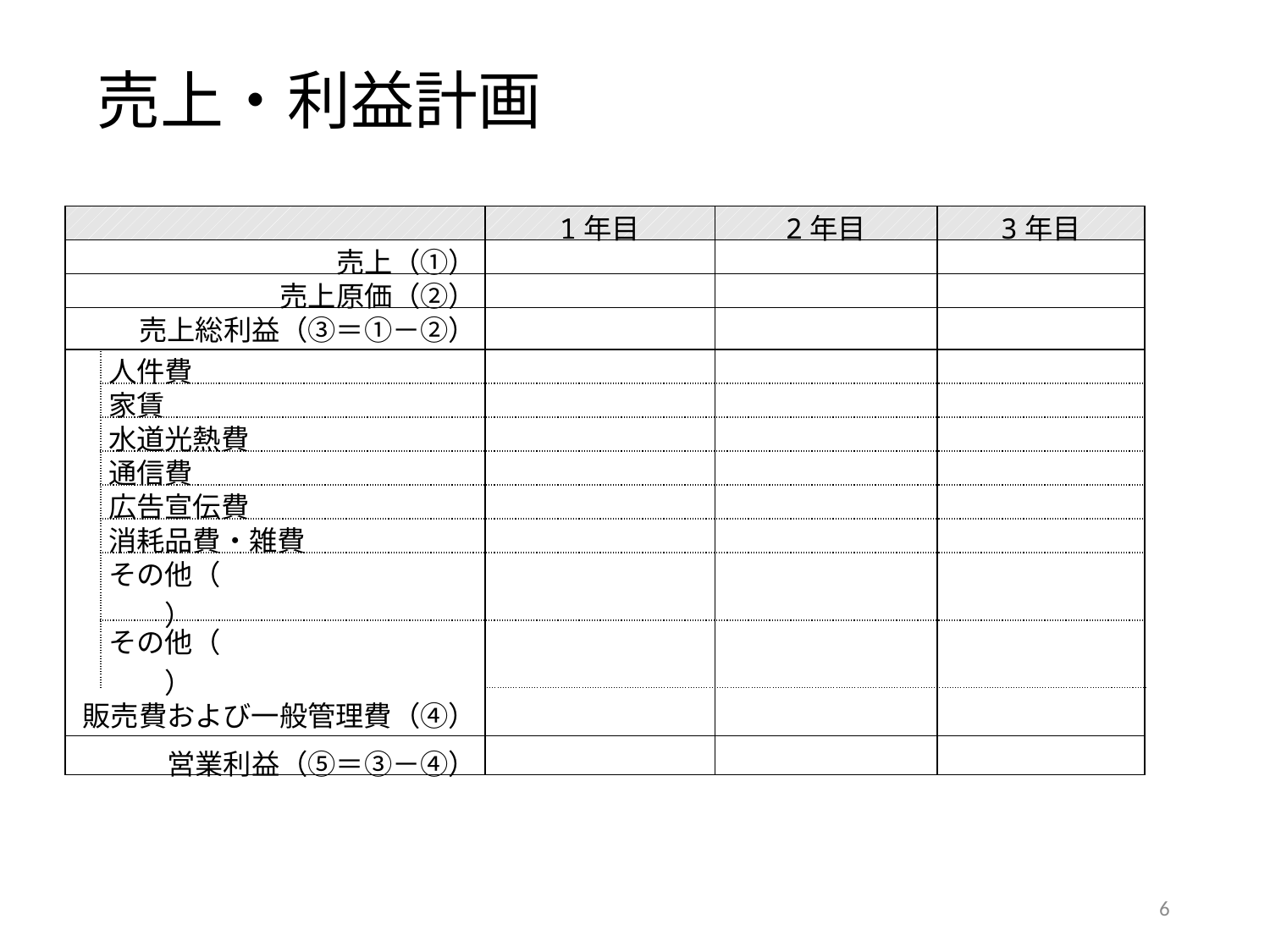

売上・利益計画
|  |  | 1年目 | 2年目 | 3年目 |
| --- | --- | --- | --- | --- |
| 売上（①） |  |  |  |  |
| 売上原価（②） |  |  |  |  |
| 売上総利益（③＝①－②） |  |  |  |  |
|  | 人件費 |  |  |  |
|  | 家賃 |  |  |  |
|  | 水道光熱費 |  |  |  |
|  | 通信費 |  |  |  |
|  | 広告宣伝費 |  |  |  |
|  | 消耗品費・雑費 |  |  |  |
|  | その他（　　　　　　　　　　　） |  |  |  |
|  | その他（　　　　　　　　　　　） |  |  |  |
| 販売費および一般管理費（④） |  |  |  |  |
| 営業利益（⑤＝③－④） |  |  |  |  |
6